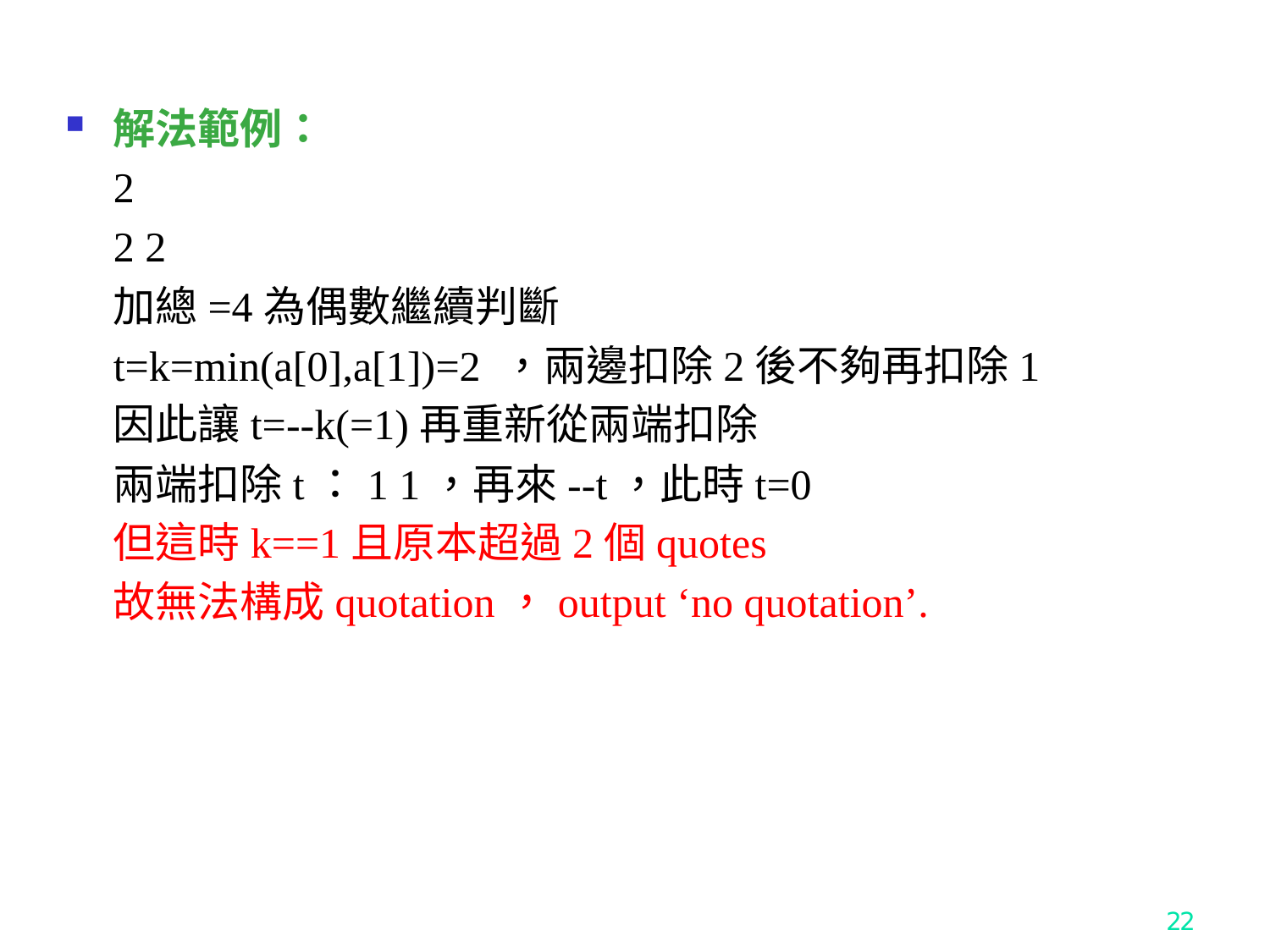

解法範例：
	2
	2 2
	加總=4為偶數繼續判斷
	t=k=min(a[0],a[1])=2 ，兩邊扣除2後不夠再扣除1
	因此讓t=--k(=1)再重新從兩端扣除
	兩端扣除t：1 1，再來--t，此時t=0
	但這時k==1且原本超過2個quotes
	故無法構成quotation，output ‘no quotation’.

22